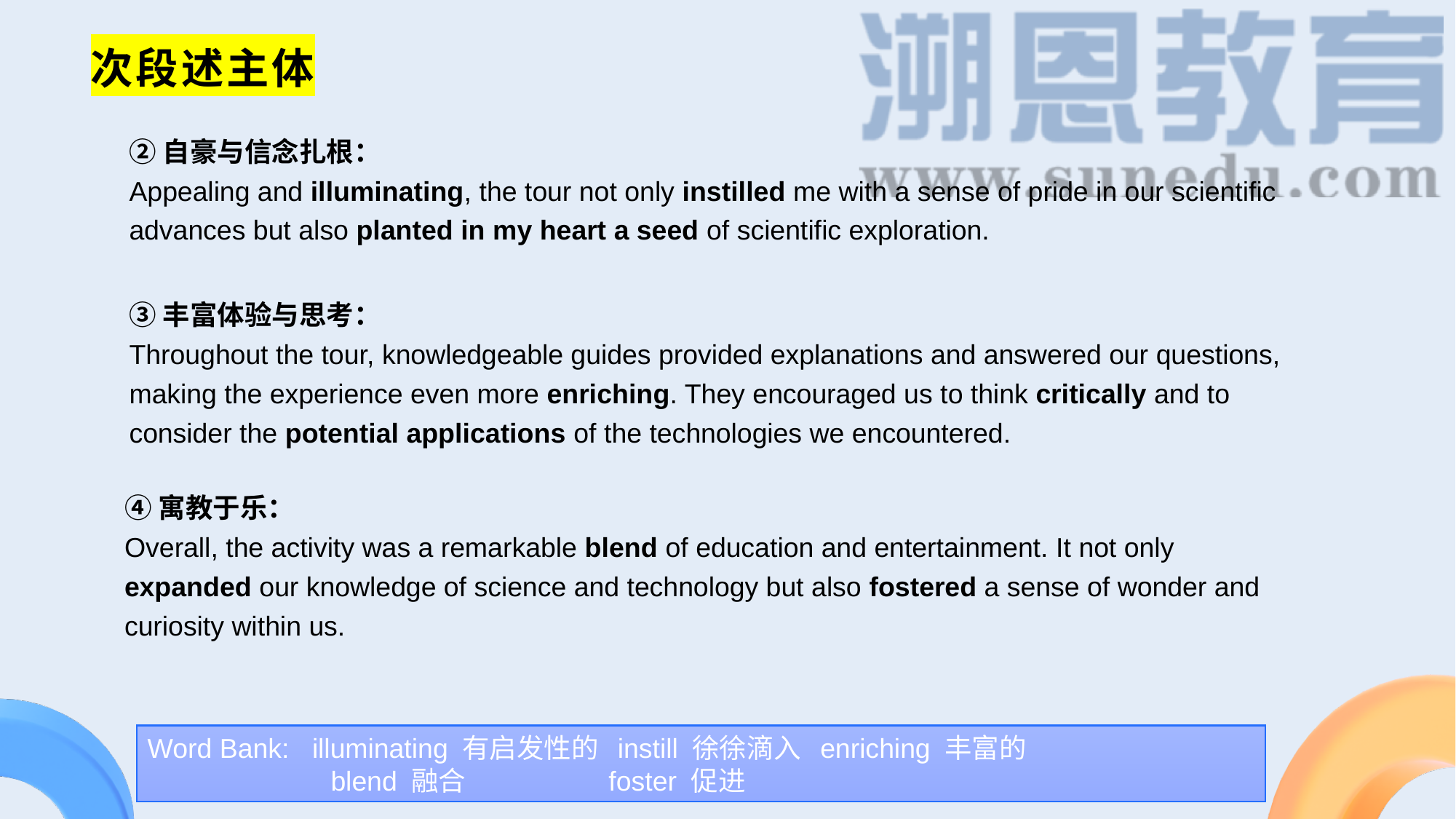

次段述主体

②自豪与信念扎根：
Appealing and illuminating, the tour not only instilled me with a sense of pride in our scientific advances but also planted in my heart a seed of scientific exploration.
③丰富体验与思考：
Throughout the tour, knowledgeable guides provided explanations and answered our questions, making the experience even more enriching. They encouraged us to think critically and to consider the potential applications of the technologies we encountered.
④寓教于乐：
Overall, the activity was a remarkable blend of education and entertainment. It not only expanded our knowledge of science and technology but also fostered a sense of wonder and curiosity within us.
Word Bank:   illuminating 有启发性的  instill 徐徐滴入  enriching 丰富的
                        blend 融合                      foster 促进